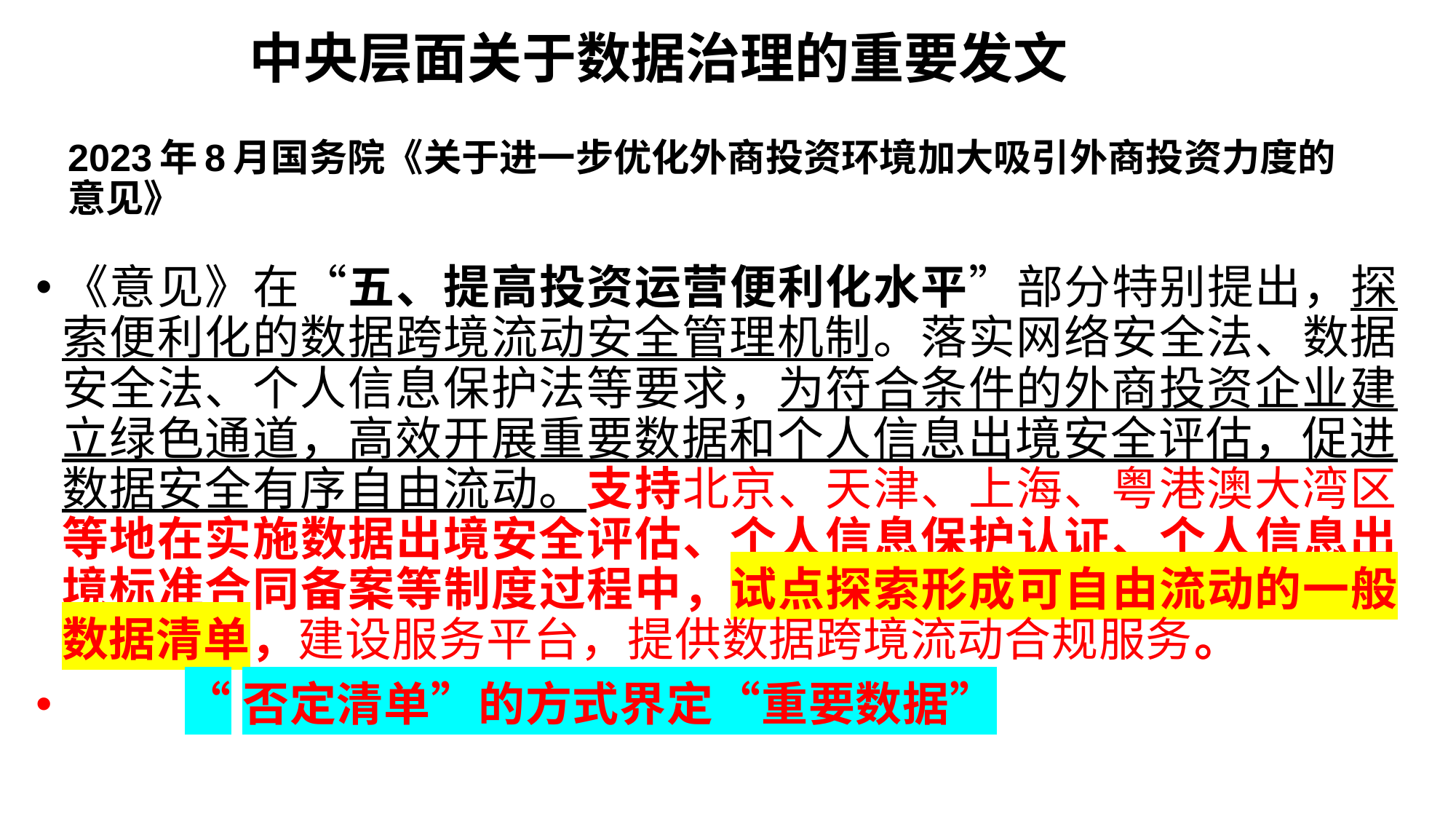

中央层面关于数据治理的重要发文
# 2023年8月国务院《关于进一步优化外商投资环境加大吸引外商投资力度的意见》
《意见》在“五、提高投资运营便利化水平”部分特别提出，探索便利化的数据跨境流动安全管理机制。落实网络安全法、数据安全法、个人信息保护法等要求，为符合条件的外商投资企业建立绿色通道，高效开展重要数据和个人信息出境安全评估，促进数据安全有序自由流动。支持北京、天津、上海、粤港澳大湾区等地在实施数据出境安全评估、个人信息保护认证、个人信息出境标准合同备案等制度过程中，试点探索形成可自由流动的一般数据清单，建设服务平台，提供数据跨境流动合规服务。
           “否定清单”的方式界定“重要数据”